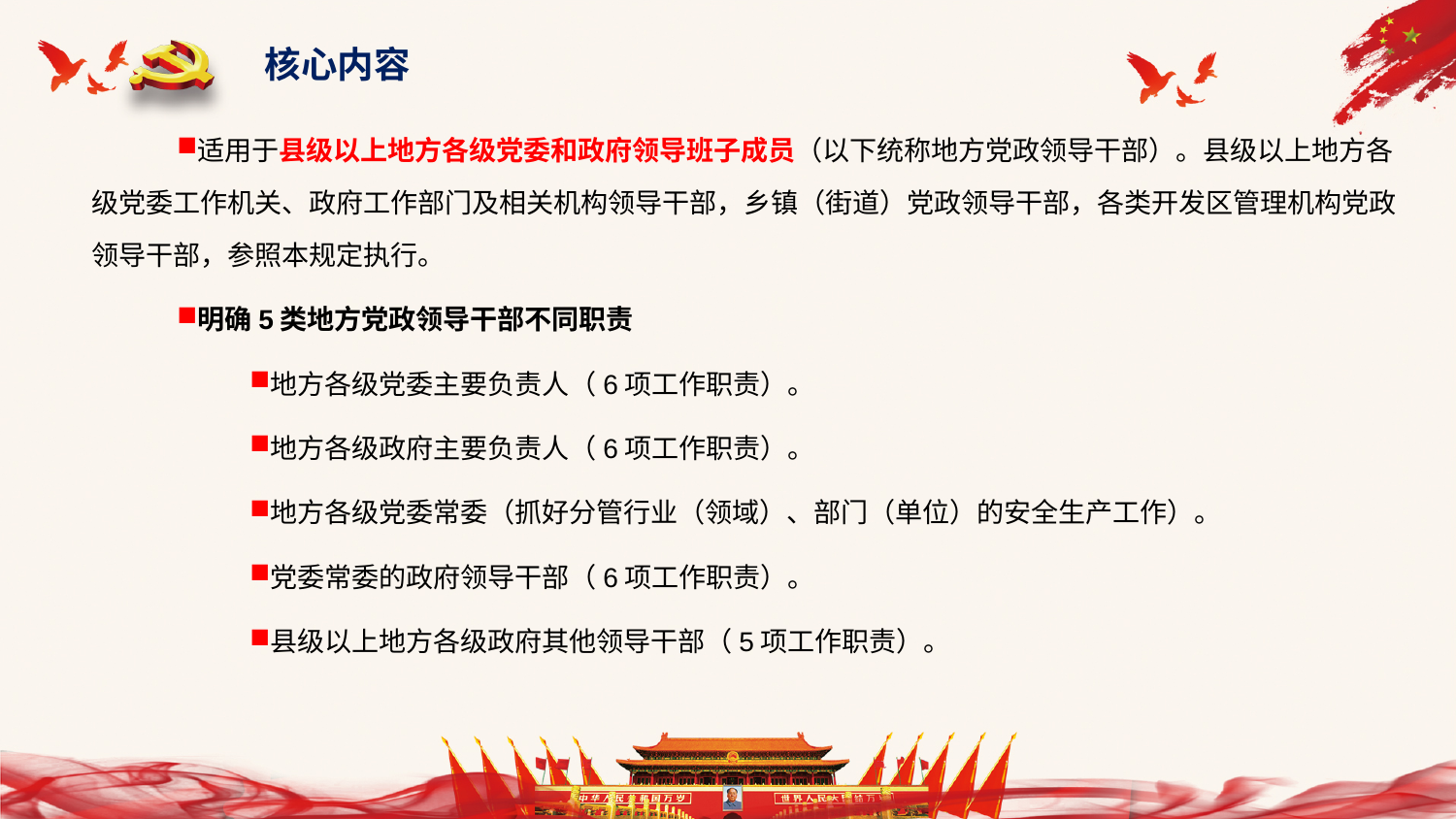

核心内容
适用于县级以上地方各级党委和政府领导班子成员（以下统称地方党政领导干部）。县级以上地方各级党委工作机关、政府工作部门及相关机构领导干部，乡镇（街道）党政领导干部，各类开发区管理机构党政领导干部，参照本规定执行。
明确5类地方党政领导干部不同职责
地方各级党委主要负责人（6项工作职责）。
地方各级政府主要负责人（6项工作职责）。
地方各级党委常委（抓好分管行业（领域）、部门（单位）的安全生产工作）。
党委常委的政府领导干部（6项工作职责）。
县级以上地方各级政府其他领导干部（5项工作职责）。